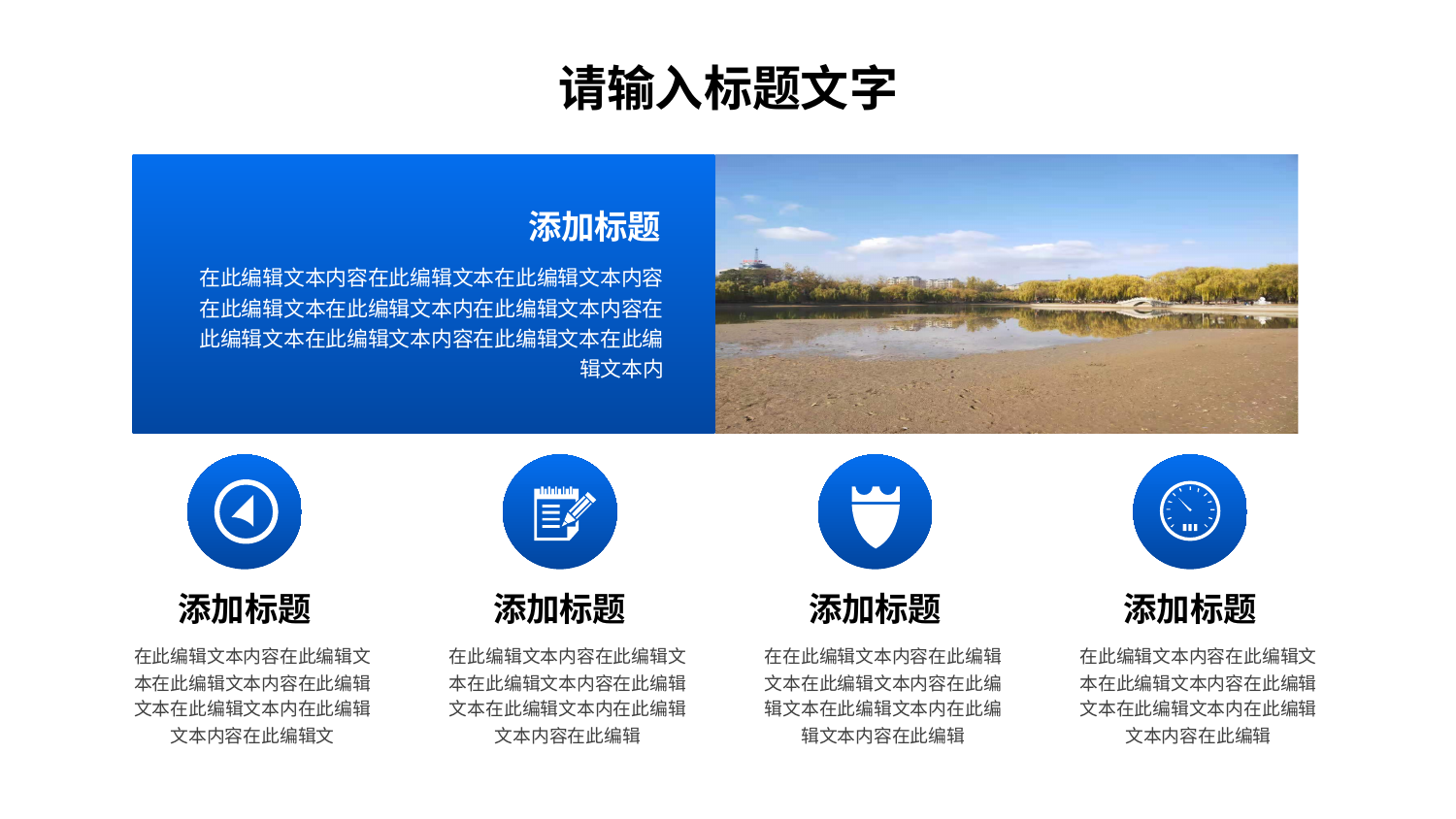

请输入标题文字

添加标题
在此编辑文本内容在此编辑文本在此编辑文本内容在此编辑文本在此编辑文本内在此编辑文本内容在此编辑文本在此编辑文本内容在此编辑文本在此编辑文本内

添加标题
添加标题
添加标题
添加标题
在此编辑文本内容在此编辑文本在此编辑文本内容在此编辑文本在此编辑文本内在此编辑文本内容在此编辑文
在此编辑文本内容在此编辑文本在此编辑文本内容在此编辑文本在此编辑文本内在此编辑文本内容在此编辑
在在此编辑文本内容在此编辑文本在此编辑文本内容在此编辑文本在此编辑文本内在此编辑文本内容在此编辑
在此编辑文本内容在此编辑文本在此编辑文本内容在此编辑文本在此编辑文本内在此编辑文本内容在此编辑